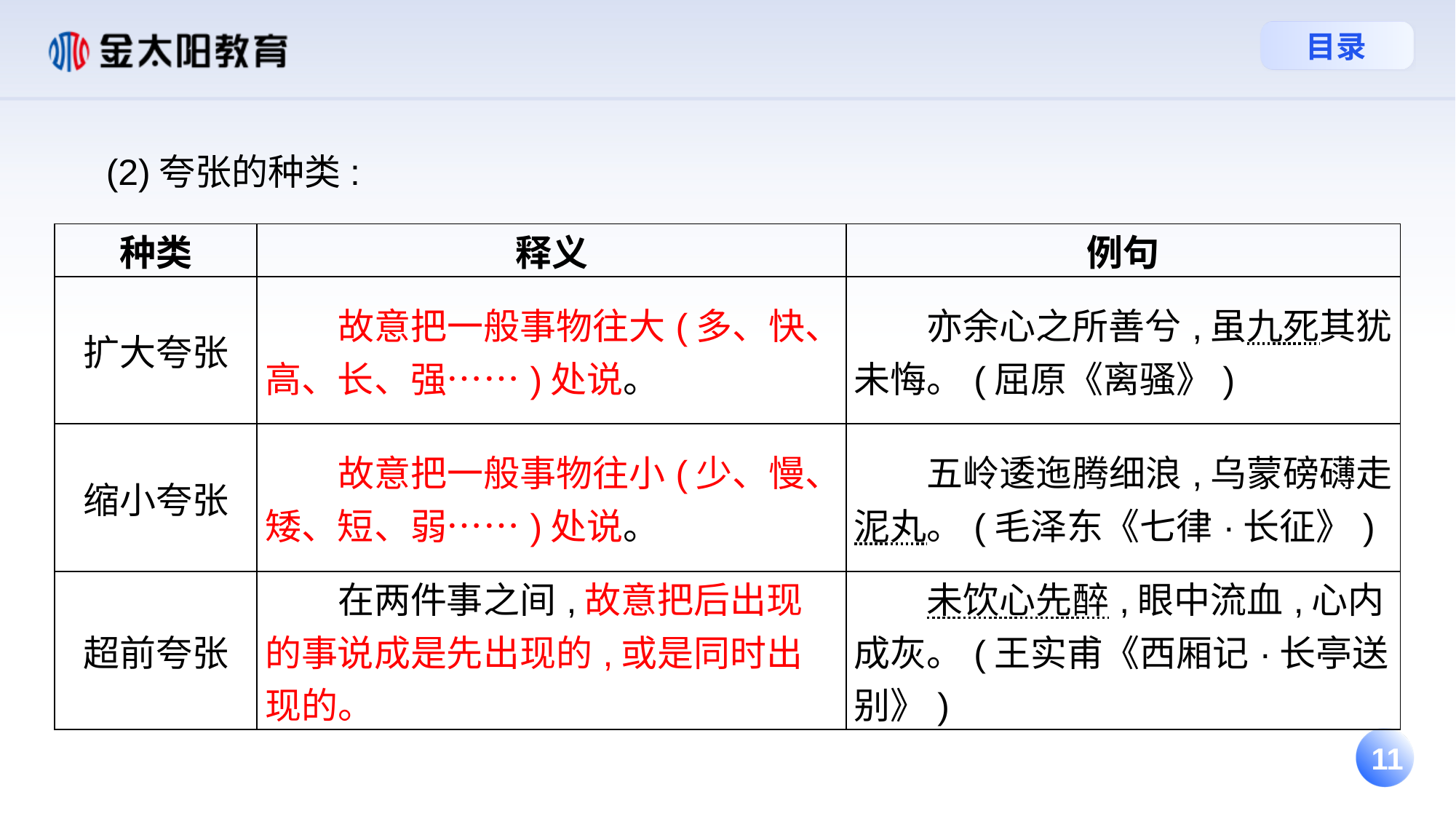

(2)夸张的种类:
| 种类 | 释义 | 例句 |
| --- | --- | --- |
| 扩大夸张 | 故意把一般事物往大(多、快、高、长、强……)处说。 | 亦余心之所善兮,虽九死其犹未悔。(屈原《离骚》) |
| 缩小夸张 | 故意把一般事物往小(少、慢、矮、短、弱……)处说。 | 五岭逶迤腾细浪,乌蒙磅礴走泥丸。(毛泽东《七律·长征》) |
| 超前夸张 | 在两件事之间,故意把后出现的事说成是先出现的,或是同时出现的。 | 未饮心先醉,眼中流血,心内成灰。(王实甫《西厢记·长亭送别》) |